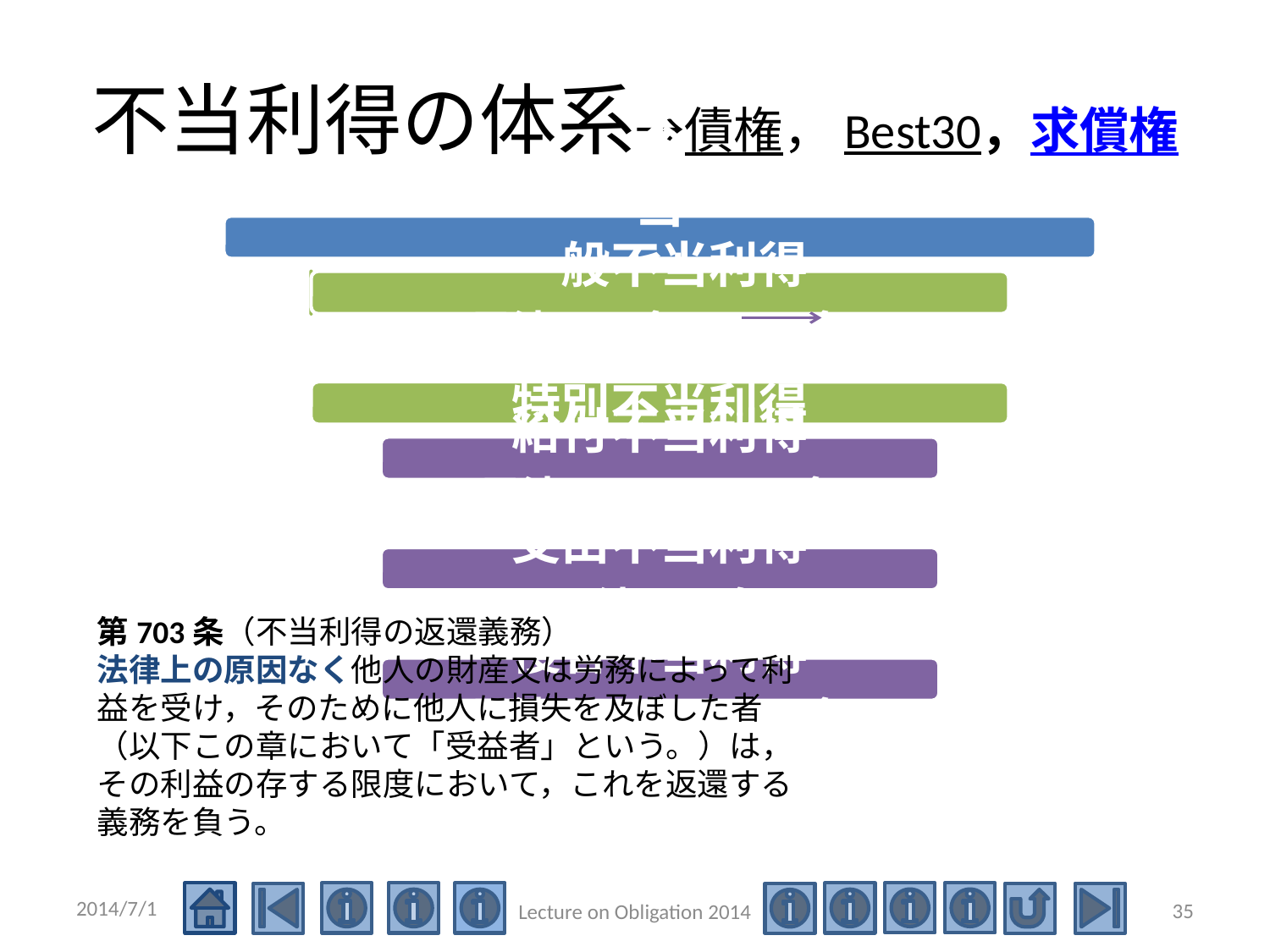

# 不当利得の体系→債権，Best30，求償権
不
当
利
得
特別不当利得
給付不当利得
民法705,706,708条
支出不当利得
民法707条
第703条（不当利得の返還義務）
法律上の原因なく他人の財産又は労務によって利益を受け，そのために他人に損失を及ぼした者（以下この章において「受益者」という。）は，その利益の存する限度において，これを返還する義務を負う。
2014/7/1
35
Lecture on Obligation 2014